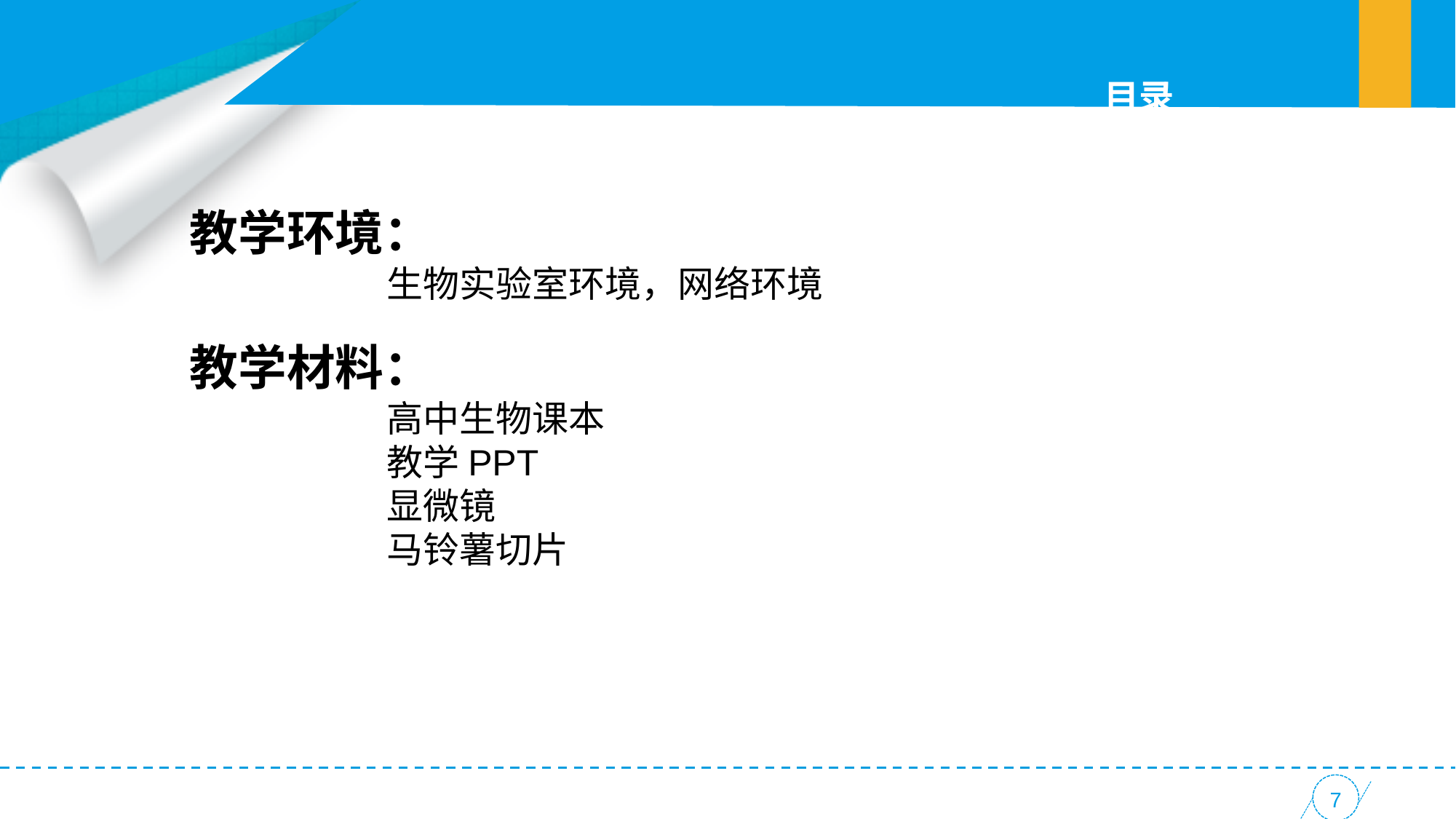

目录
教学环境：
                       生物实验室环境，网络环境

教学材料：
                       高中生物课本
                       教学PPT
                       显微镜
                       马铃薯切片
7